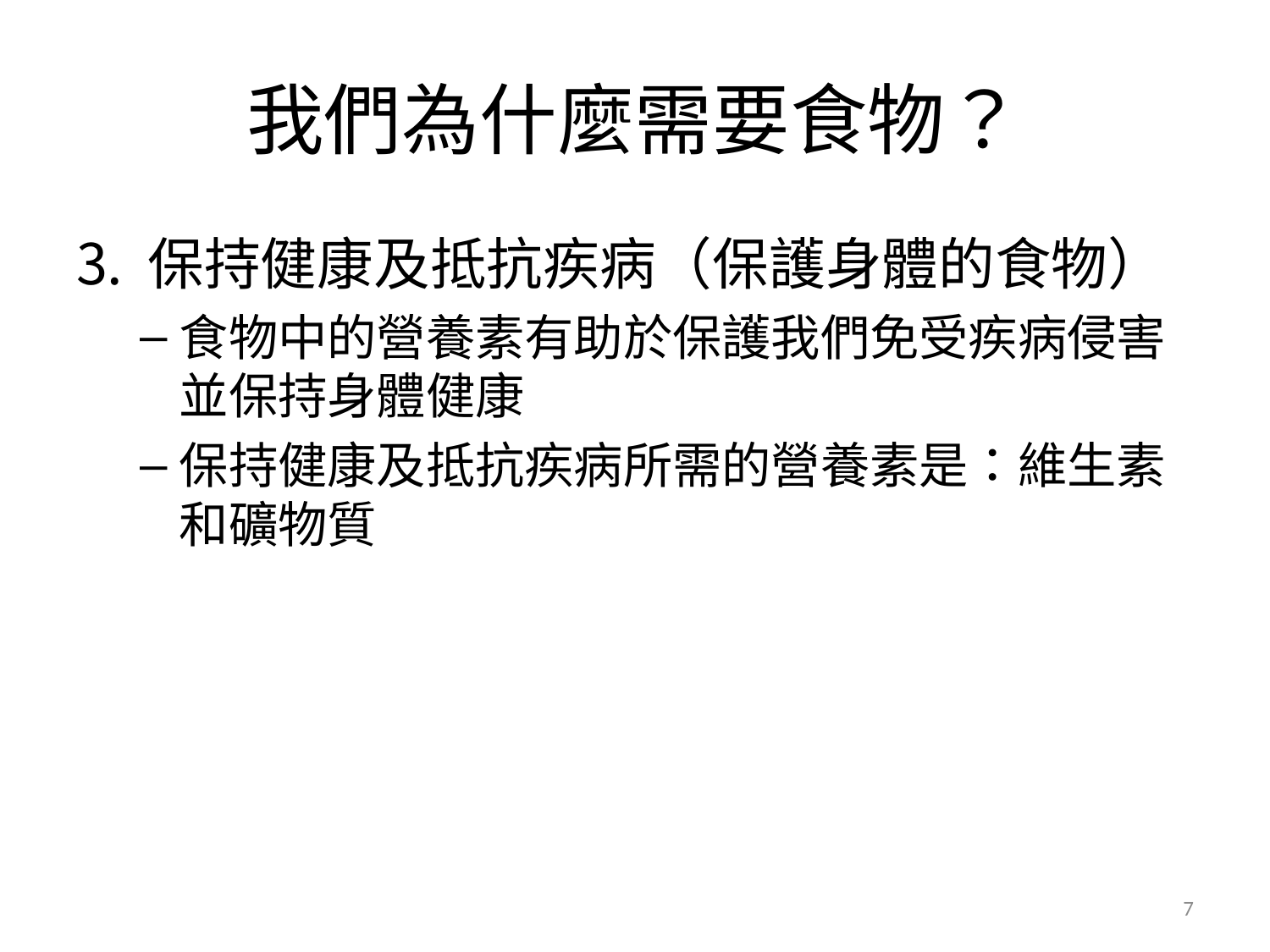

# 我們為什麼需要食物？
保持健康及抵抗疾病（保護身體的食物）
食物中的營養素有助於保護我們免受疾病侵害並保持身體健康
保持健康及抵抗疾病所需的營養素是：維生素和礦物質
7